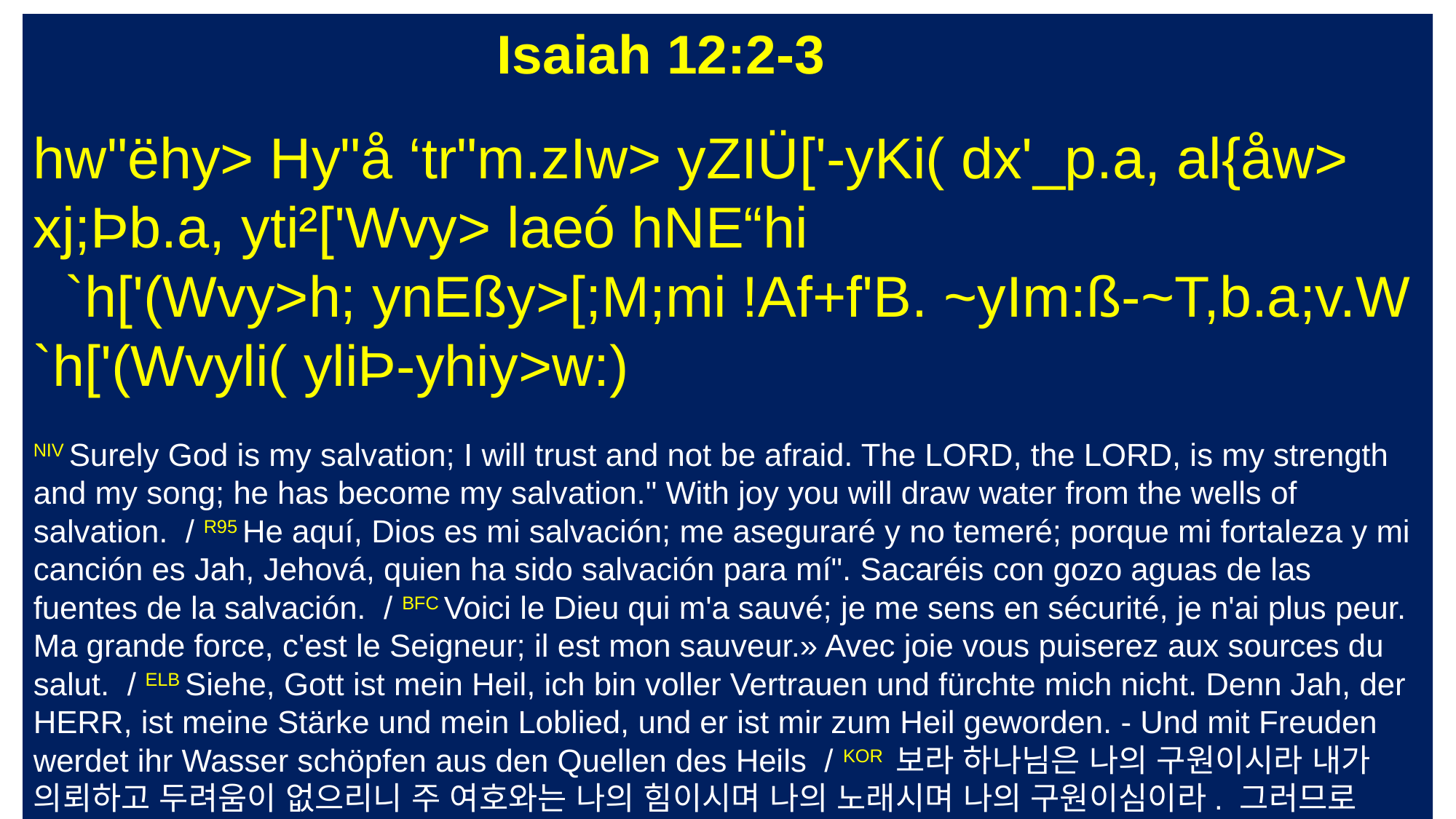

Isaiah 12:2-3

hw"ëhy> Hy"å ‘tr"m.zIw> yZIÜ['-yKi( dx'_p.a, al{åw> xj;Þb.a, yti²['Wvy> laeó hNE“hi
  `h['(Wvy>h; ynEßy>[;M;mi !Af+f'B. ~yIm:ß-~T,b.a;v.W  `h['(Wvyli( yliÞ-yhiy>w:)

NIV Surely God is my salvation; I will trust and not be afraid. The LORD, the LORD, is my strength and my song; he has become my salvation." With joy you will draw water from the wells of salvation.  / R95 He aquí, Dios es mi salvación; me aseguraré y no temeré; porque mi fortaleza y mi canción es Jah, Jehová, quien ha sido salvación para mí". Sacaréis con gozo aguas de las fuentes de la salvación.  / BFC Voici le Dieu qui m'a sauvé; je me sens en sécurité, je n'ai plus peur. Ma grande force, c'est le Seigneur; il est mon sauveur.» Avec joie vous puiserez aux sources du salut.  / ELB Siehe, Gott ist mein Heil, ich bin voller Vertrauen und fürchte mich nicht. Denn Jah, der HERR, ist meine Stärke und mein Loblied, und er ist mir zum Heil geworden. - Und mit Freuden werdet ihr Wasser schöpfen aus den Quellen des Heils  / KOR 보라 하나님은 나의 구원이시라 내가 의뢰하고 두려움이 없으리니 주 여호와는 나의 힘이시며 나의 노래시며 나의 구원이심이라. 그러므로 너희가 기쁨으로 구원의 우물들에서 물을 길으리로다.  / CUV 看哪,神是我的拯救.我要倚靠他,並不懼怕.因為主耶和華是我的力量,是我的詩歌.他也成了我的拯救.所以你們必從救恩的泉源歡然取水.